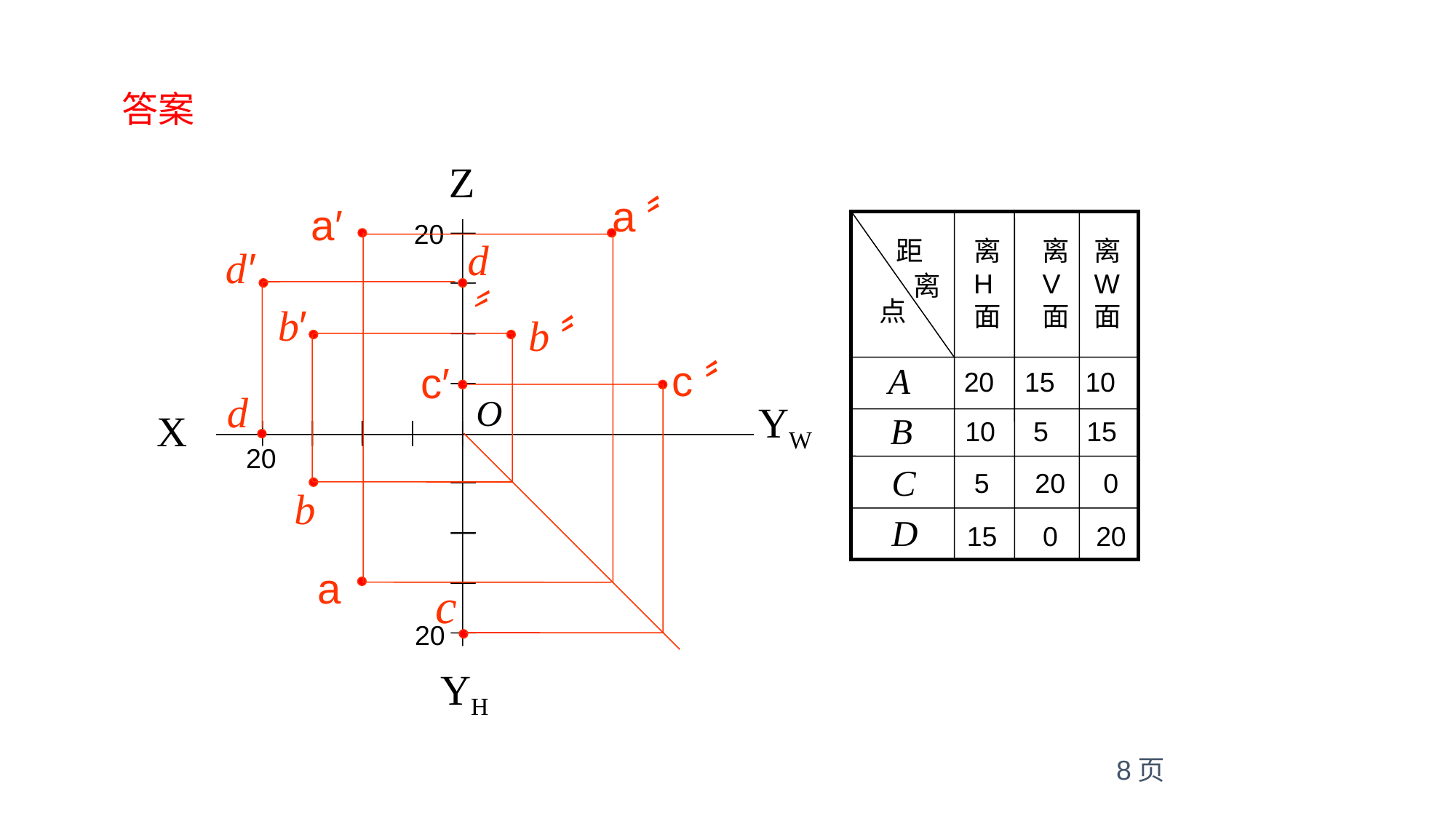

答案
Z

O
YW
X

YH
a〞
a′

距
离H面
离V面
离W面
离
点
A

20    15    10
B

10     5     15
C

5      20     0
D

15      0     20
20
d〞

d′

b′
b〞

c〞
c′
d

20
b

a
c

20

8页